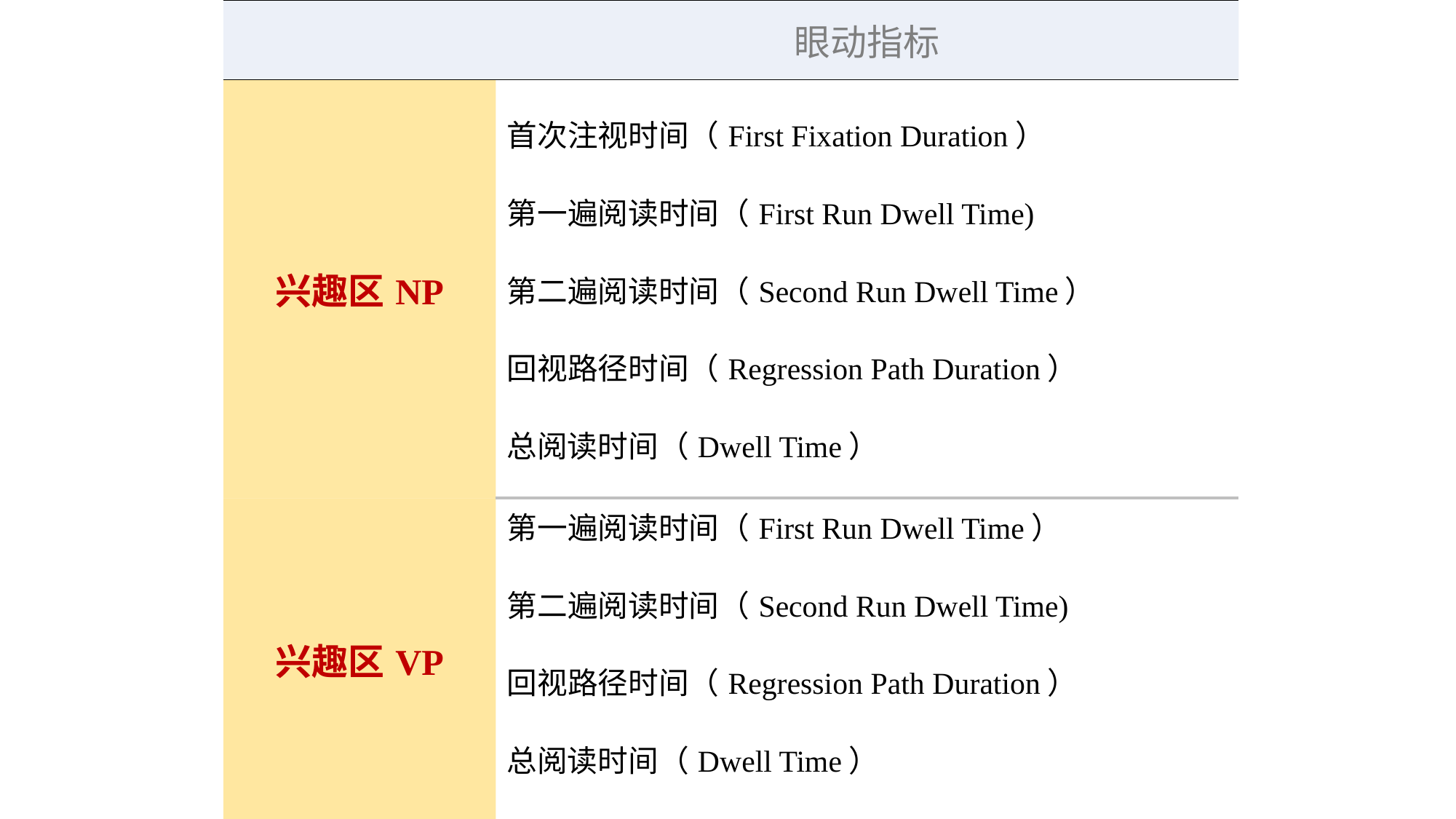

|  | 眼动指标 |
| --- | --- |
| 兴趣区NP | 首次注视时间（First Fixation Duration） 第一遍阅读时间（First Run Dwell Time) 第二遍阅读时间（Second Run Dwell Time） 回视路径时间（Regression Path Duration） 总阅读时间（Dwell Time） |
| 兴趣区VP | 第一遍阅读时间（First Run Dwell Time） 第二遍阅读时间（Second Run Dwell Time) 回视路径时间（Regression Path Duration） 总阅读时间（Dwell Time） |